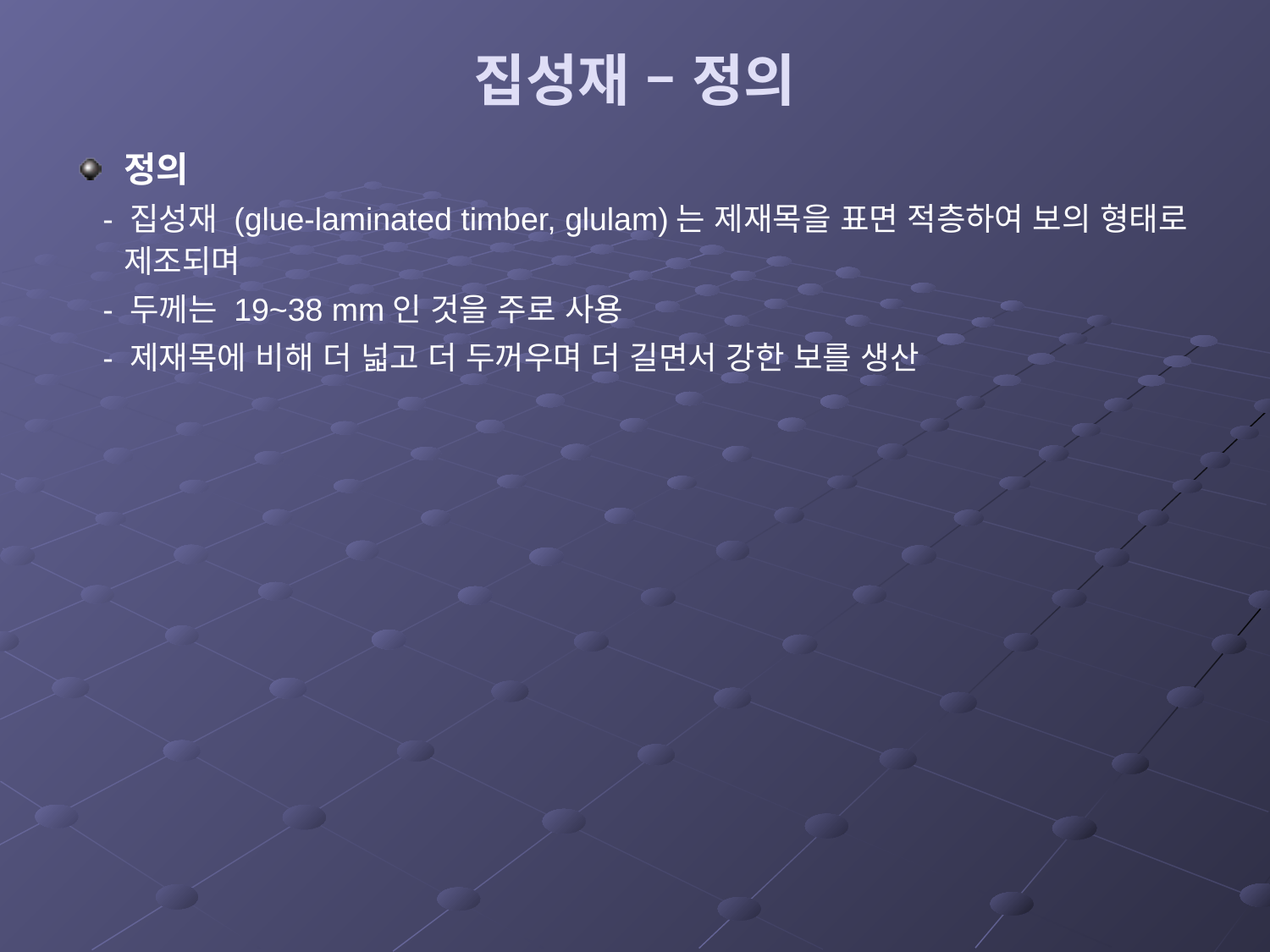

# 집성재 – 정의
정의
   - 집성재 (glue-laminated timber, glulam)는 제재목을 표면 적층하여 보의 형태로 제조되며
   - 두께는 19~38 mm인 것을 주로 사용
   - 제재목에 비해 더 넓고 더 두꺼우며 더 길면서 강한 보를 생산